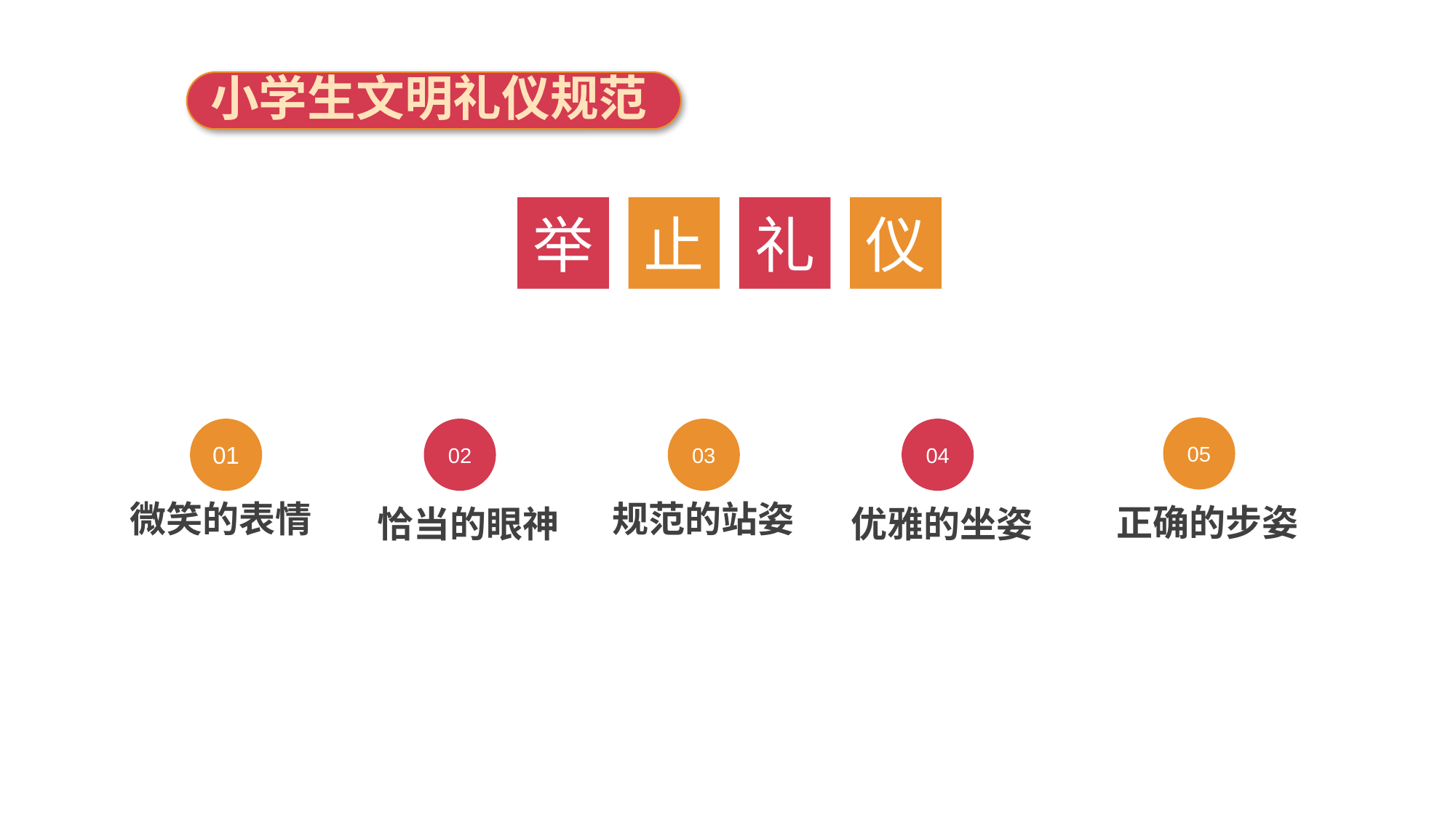

小学生文明礼仪规范

举
止
礼
仪
05
 正确的步姿
01
微笑的表情
02
 恰当的眼神
03
 规范的站姿
04
 优雅的坐姿